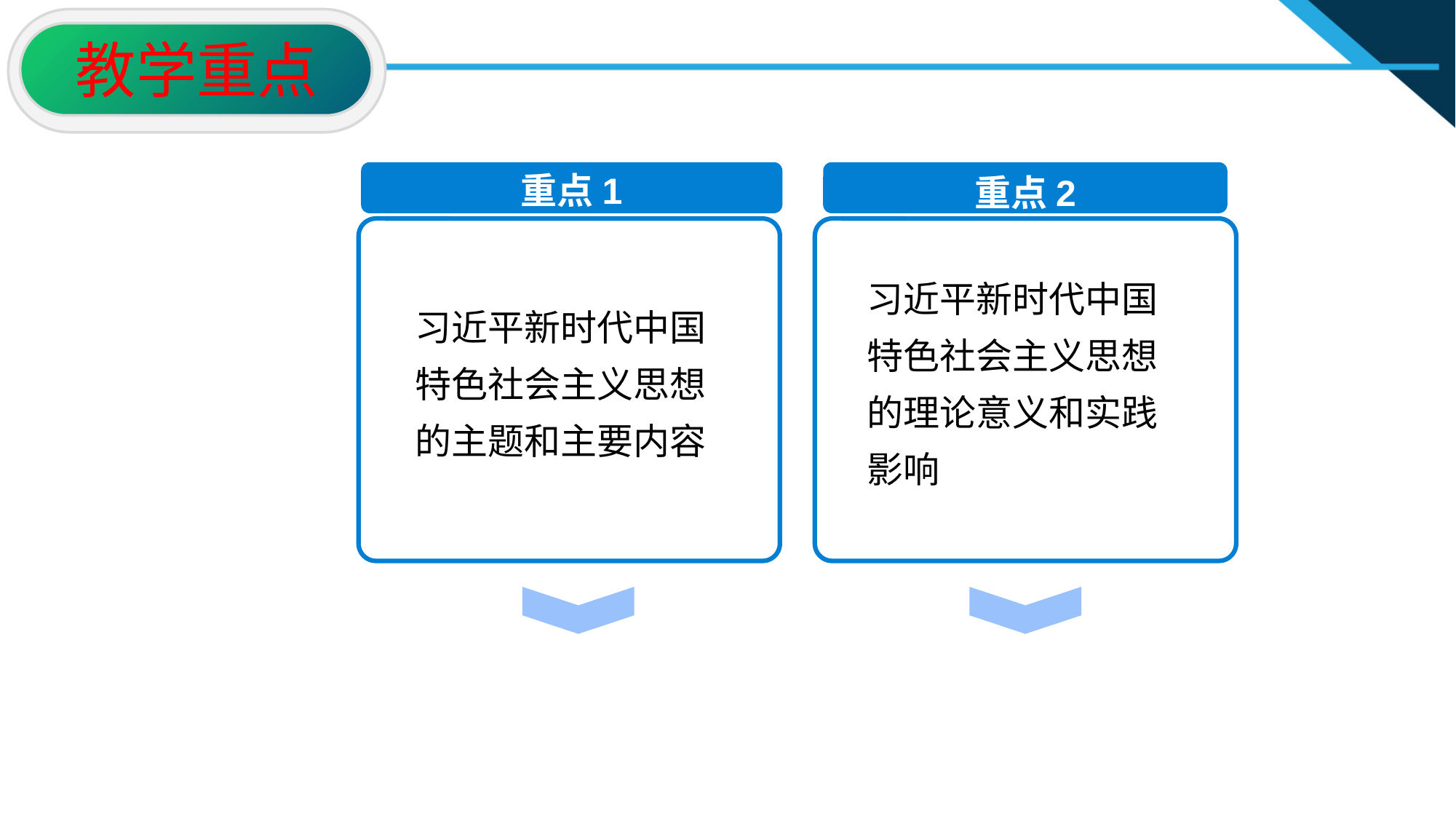

教学重点
重点2

重点1
重点3

习近平新时代中国特色社会主义思想的理论意义和实践影响
习近平新时代中国特色社会主义思想的主题和主要内容